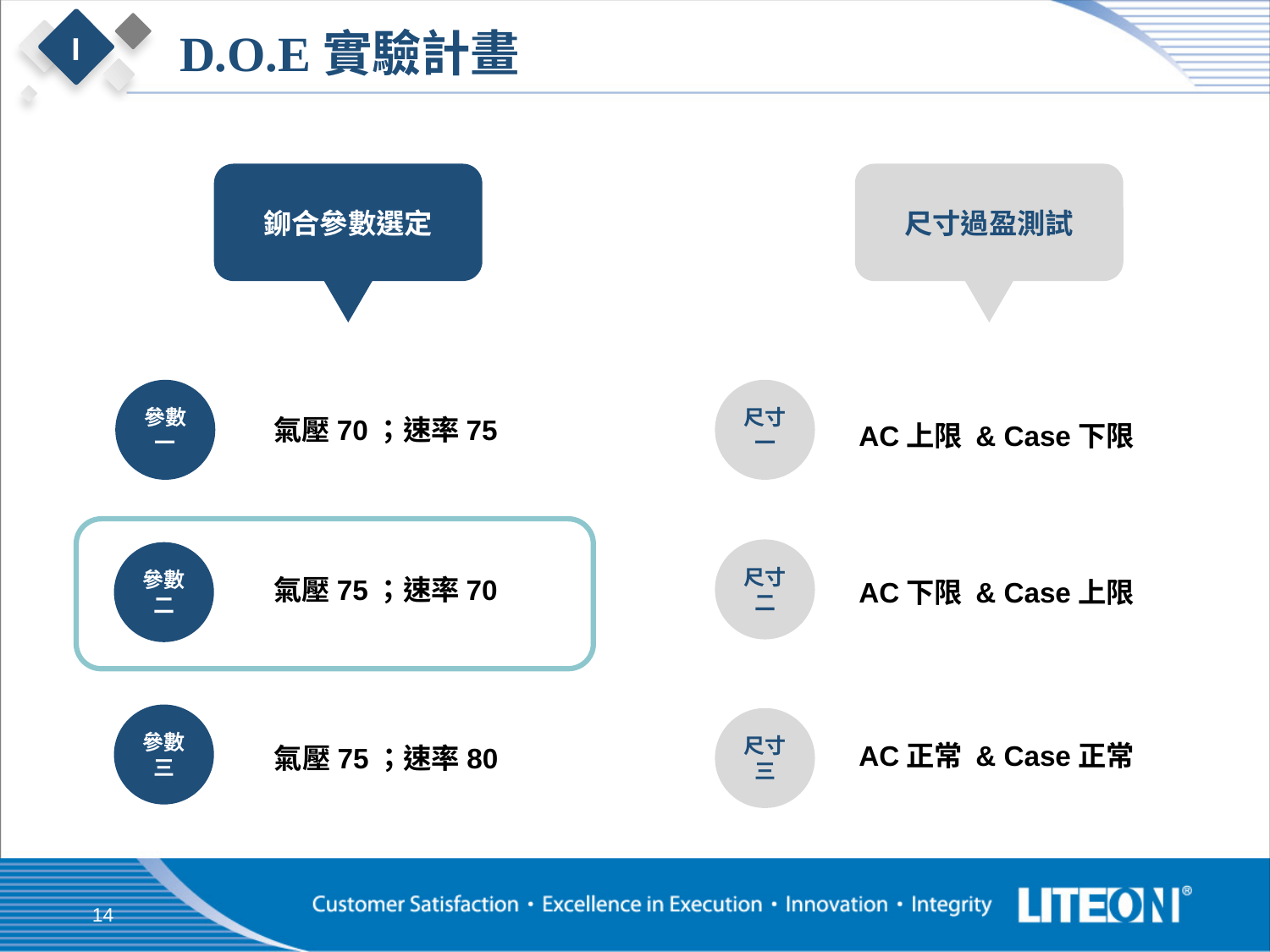

D.O.E實驗計畫

I

鉚合參數選定

尺寸過盈測試

參數一
尺寸一
氣壓70；速率75
AC上限 & Case下限

尺寸二
參數二
氣壓75；速率70
AC下限 & Case上限
參數三
尺寸三
AC正常 & Case正常
氣壓75；速率80
14